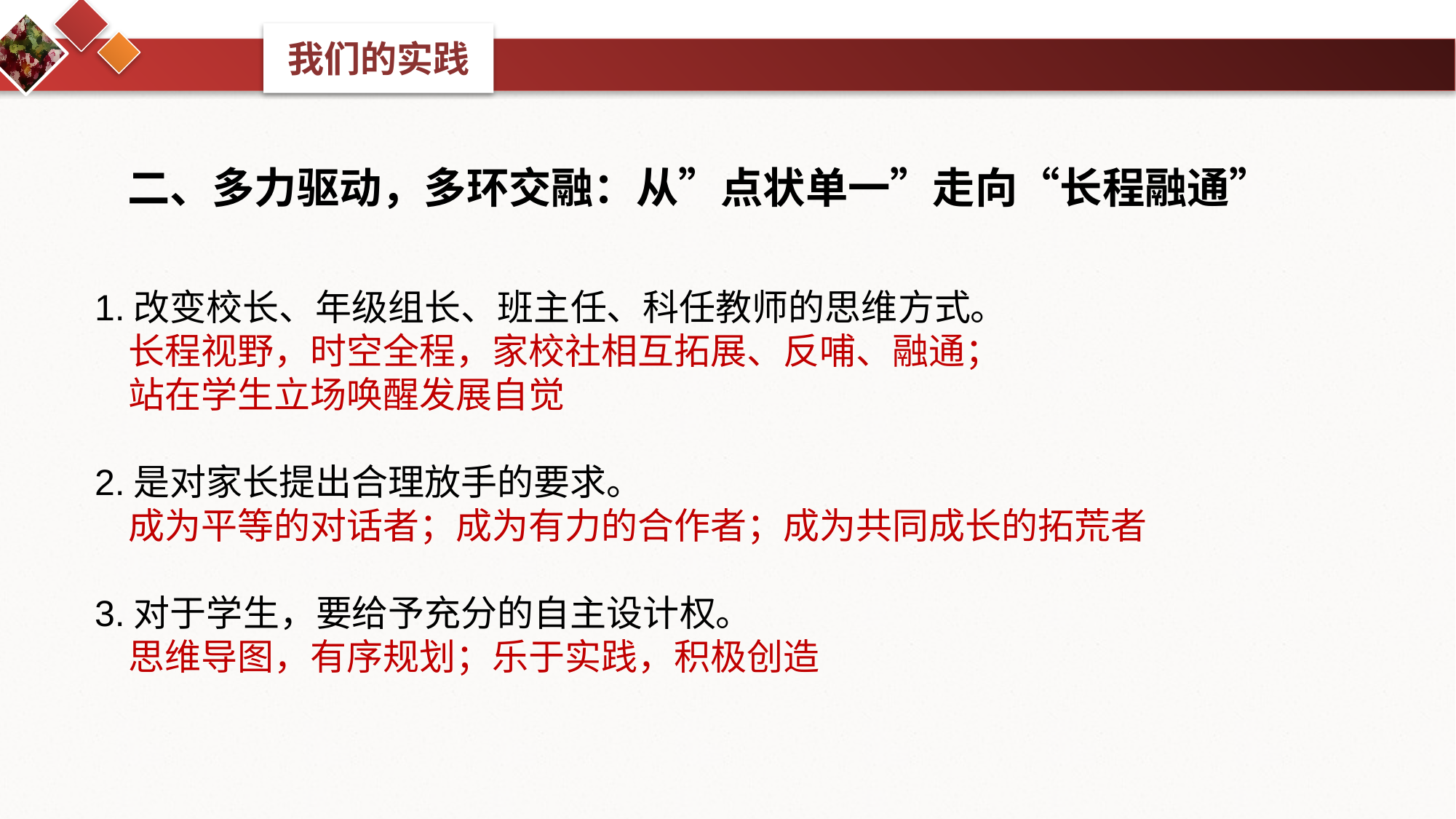

二、多力驱动，多环交融：从”点状单一”走向“长程融通”
1.改变校长、年级组长、班主任、科任教师的思维方式。
   长程视野，时空全程，家校社相互拓展、反哺、融通；
   站在学生立场唤醒发展自觉

2.是对家长提出合理放手的要求。
   成为平等的对话者；成为有力的合作者；成为共同成长的拓荒者

3.对于学生，要给予充分的自主设计权。
   思维导图，有序规划；乐于实践，积极创造